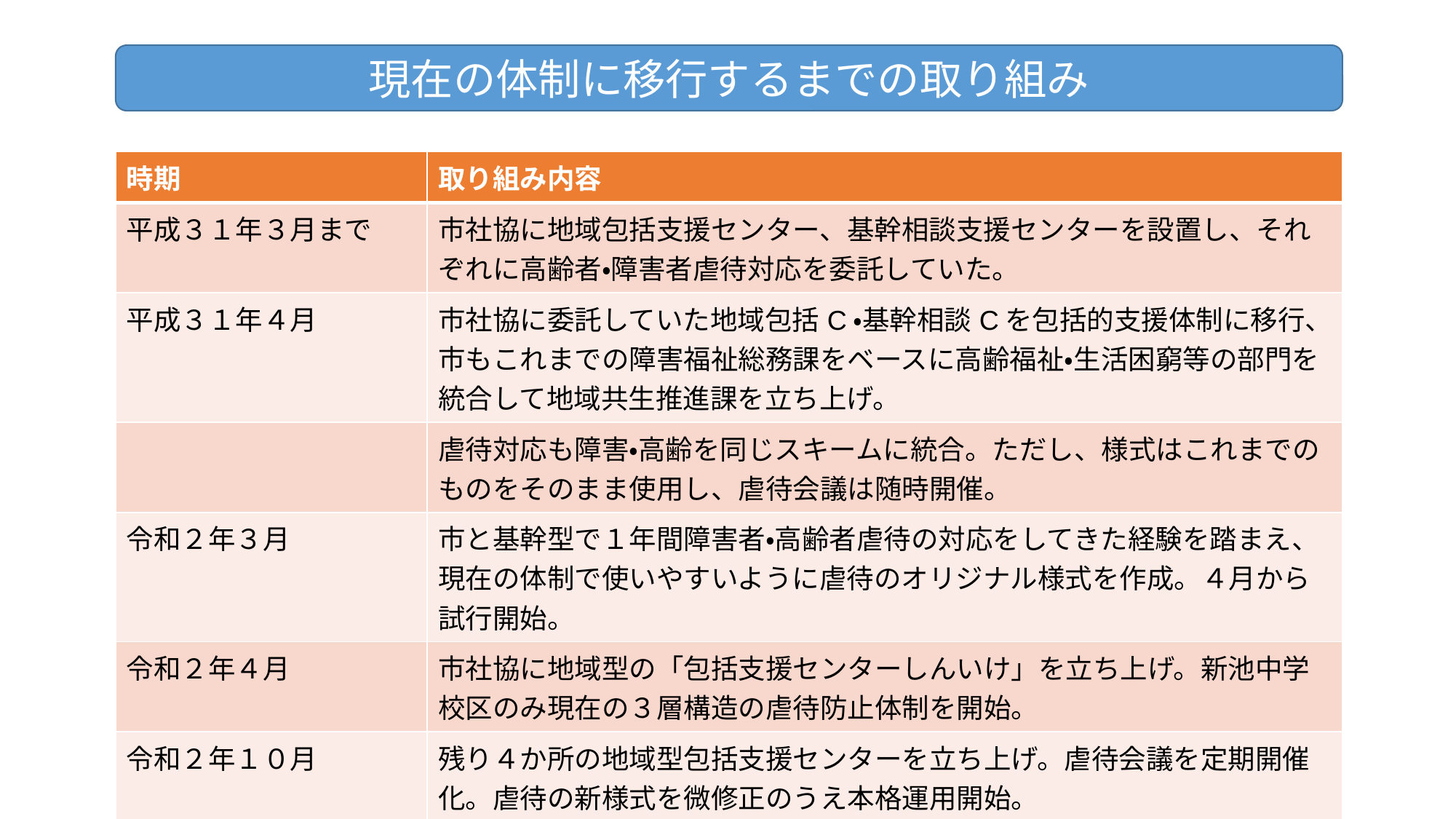

現在の体制に移行するまでの取り組み
| 時期 | 取り組み内容 |
| --- | --- |
| 平成３１年３月まで | 市社協に地域包括支援センター、基幹相談支援センターを設置し、それぞれに高齢者・障害者虐待対応を委託していた。 |
| 平成３１年４月 | 市社協に委託していた地域包括C・基幹相談Cを包括的支援体制に移行、市もこれまでの障害福祉総務課をベースに高齢福祉・生活困窮等の部門を統合して地域共生推進課を立ち上げ。 |
|  | 虐待対応も障害・高齢を同じスキームに統合。ただし、様式はこれまでのものをそのまま使用し、虐待会議は随時開催。 |
| 令和２年３月 | 市と基幹型で１年間障害者・高齢者虐待の対応をしてきた経験を踏まえ、現在の体制で使いやすいように虐待のオリジナル様式を作成。４月から試行開始。 |
| 令和２年４月 | 市社協に地域型の「包括支援センターしんいけ」を立ち上げ。新池中学校区のみ現在の３層構造の虐待防止体制を開始。 |
| 令和２年１０月 | 残り４か所の地域型包括支援センターを立ち上げ。虐待会議を定期開催化。虐待の新様式を微修正のうえ本格運用開始。 |